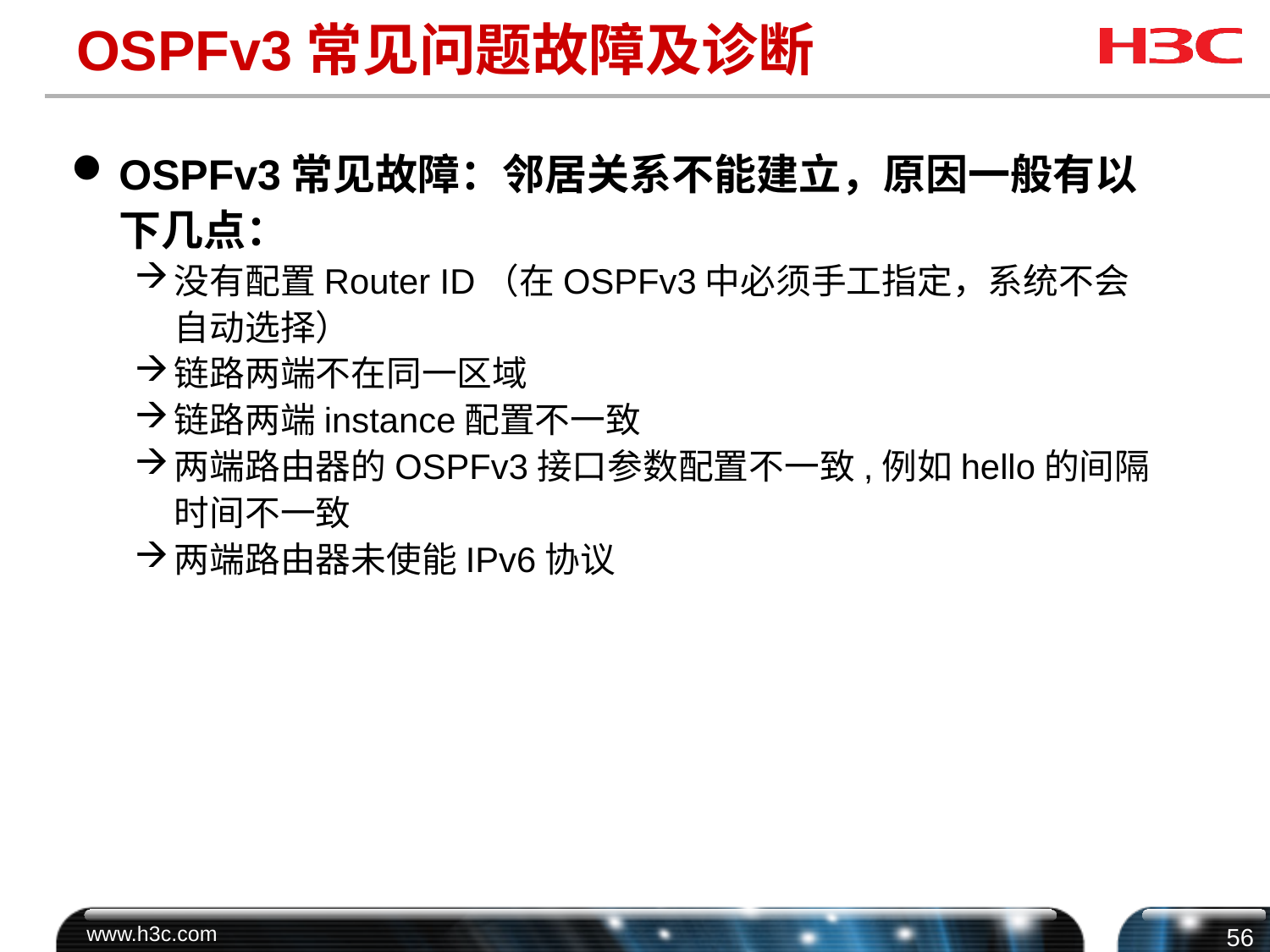

# OSPFv3常见问题故障及诊断
OSPFv3常见故障：邻居关系不能建立，原因一般有以下几点：
没有配置Router ID（在OSPFv3中必须手工指定，系统不会自动选择）
链路两端不在同一区域
链路两端instance配置不一致
两端路由器的OSPFv3接口参数配置不一致,例如hello的间隔时间不一致
两端路由器未使能IPv6协议